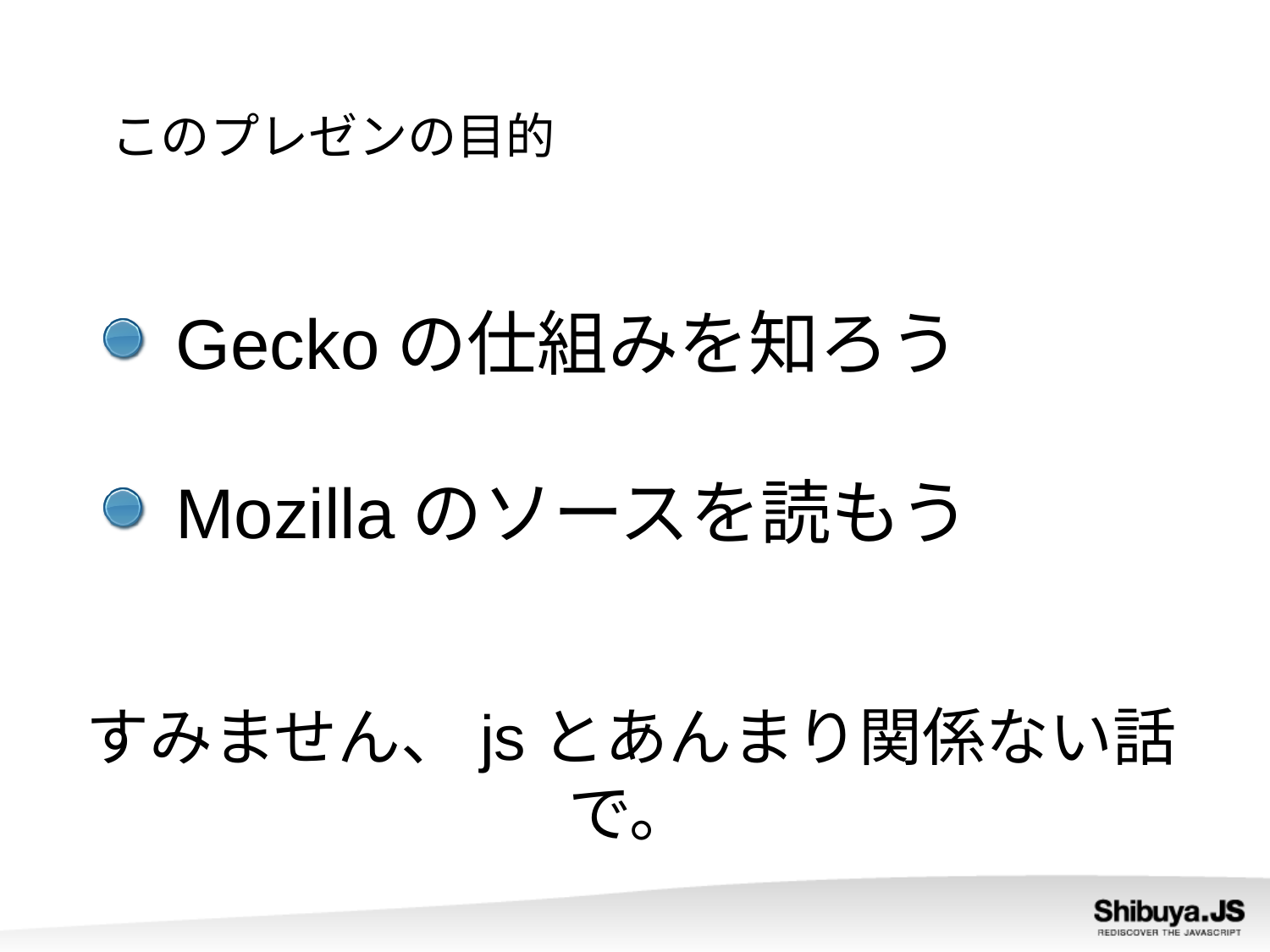

このプレゼンの目的
Geckoの仕組みを知ろう
Mozillaのソースを読もう
# すみません、jsとあんまり関係ない話で。